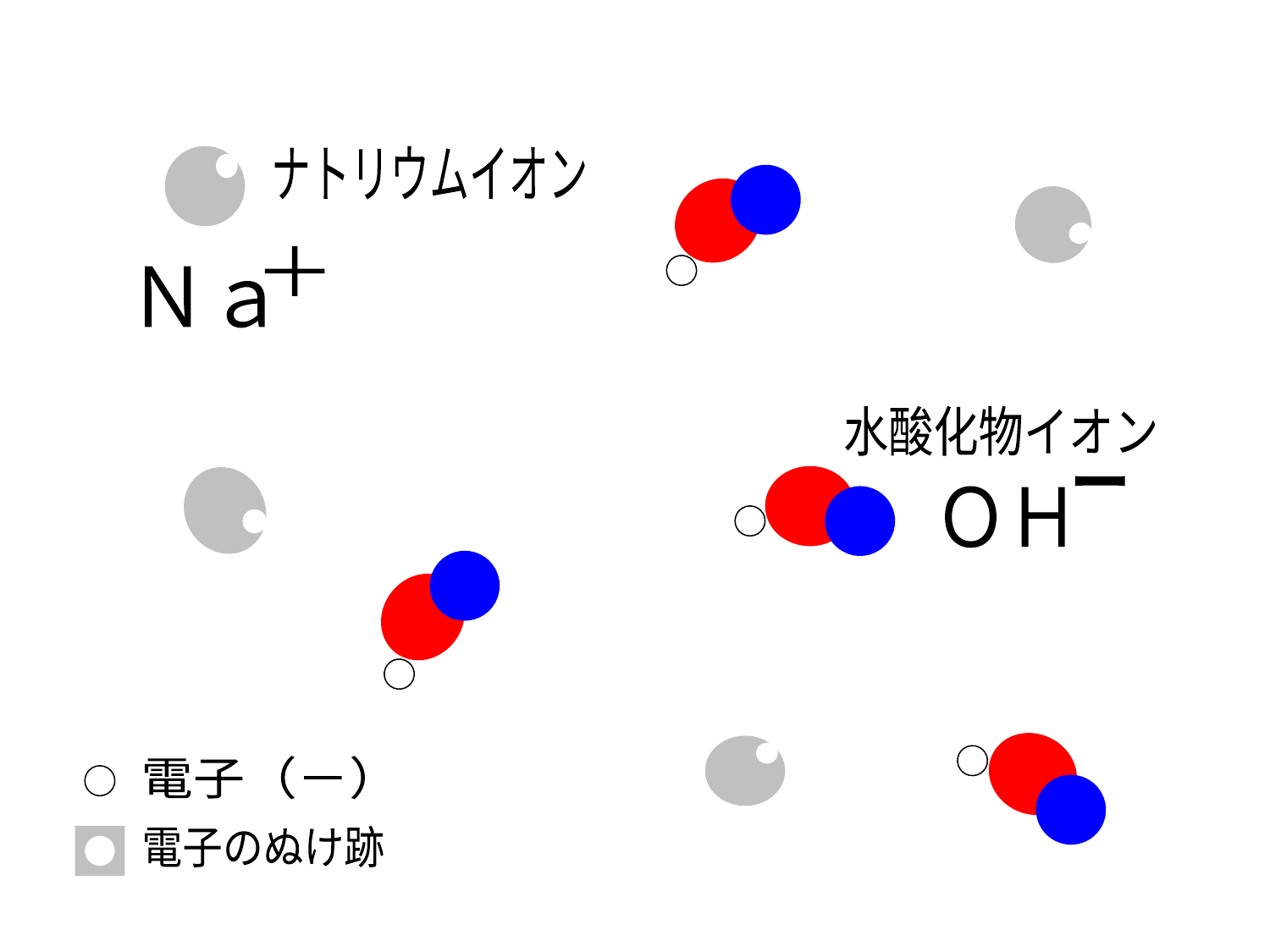

ナトリウムイオン

＋
Ｎａ
水酸化物イオン

ー
ＯＨ

電子（－）

電子のぬけ跡